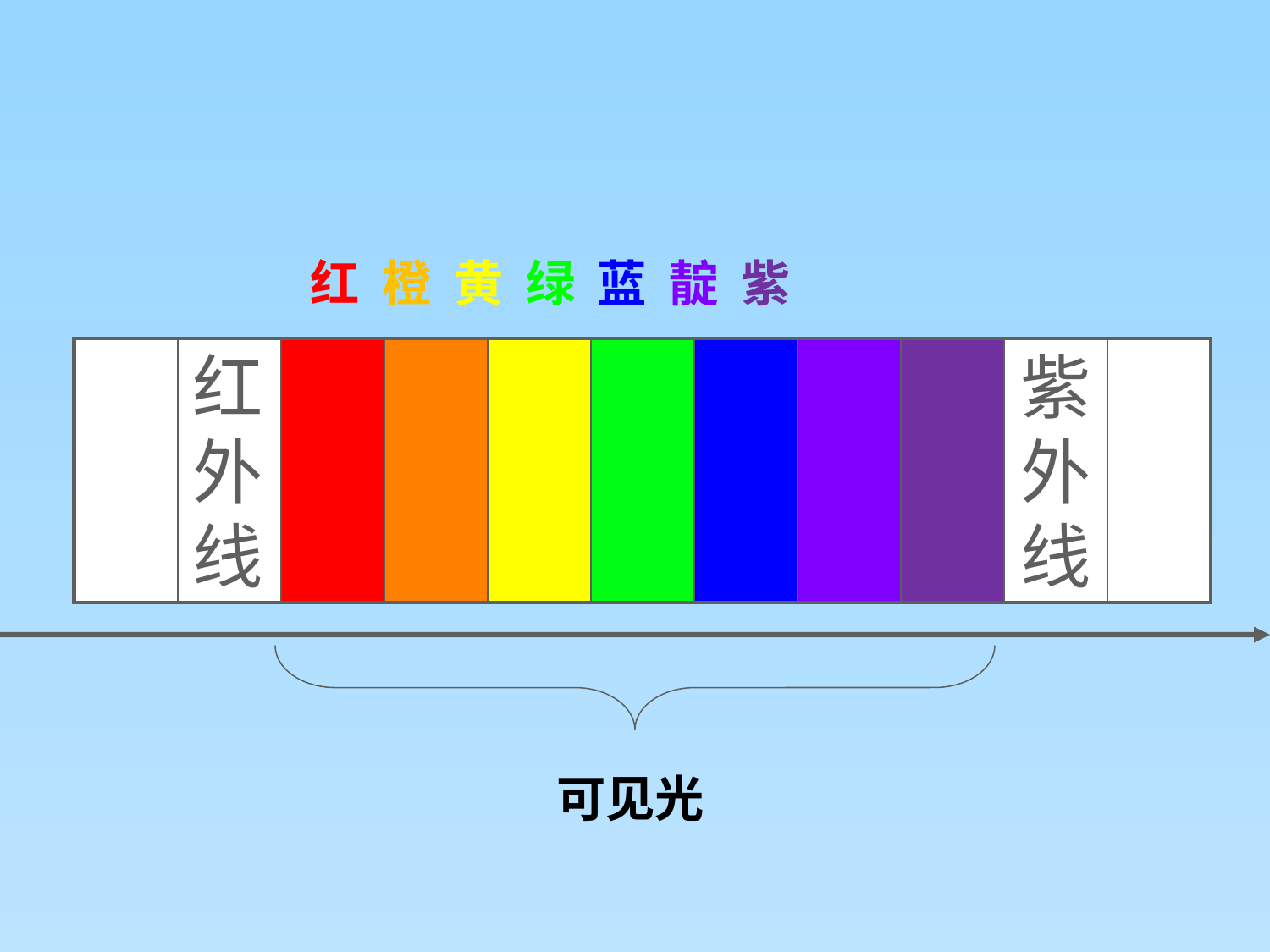

红  橙  黄  绿  蓝  靛  紫
红外线
紫外线
|  |  |  |  |  |  |  |  |  |  |  |
| --- | --- | --- | --- | --- | --- | --- | --- | --- | --- | --- |

可见光